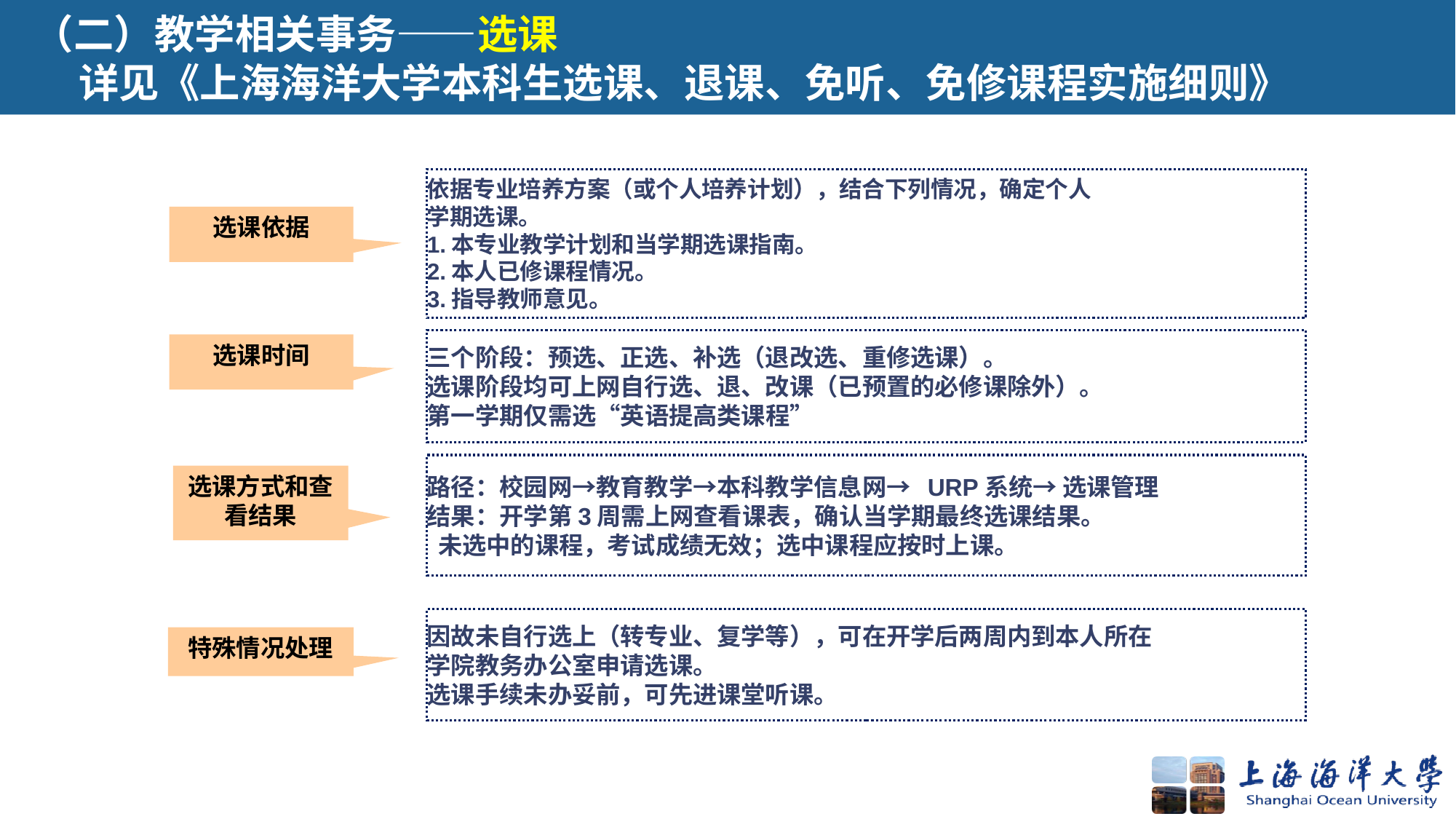

（二）教学相关事务——选课
       详见《上海海洋大学本科生选课、退课、免听、免修课程实施细则》
依据专业培养方案（或个人培养计划），结合下列情况，确定个人
学期选课。
1.本专业教学计划和当学期选课指南。
2.本人已修课程情况。
3.指导教师意见。
选课依据
三个阶段：预选、正选、补选（退改选、重修选课）。
选课阶段均可上网自行选、退、改课（已预置的必修课除外）。
第一学期仅需选“英语提高类课程”
选课时间
路径：校园网→教育教学→本科教学信息网→  URP系统→ 选课管理
结果：开学第3周需上网查看课表，确认当学期最终选课结果。
 未选中的课程，考试成绩无效；选中课程应按时上课。
选课方式和查看结果
因故未自行选上（转专业、复学等），可在开学后两周内到本人所在
学院教务办公室申请选课。
选课手续未办妥前，可先进课堂听课。
特殊情况处理